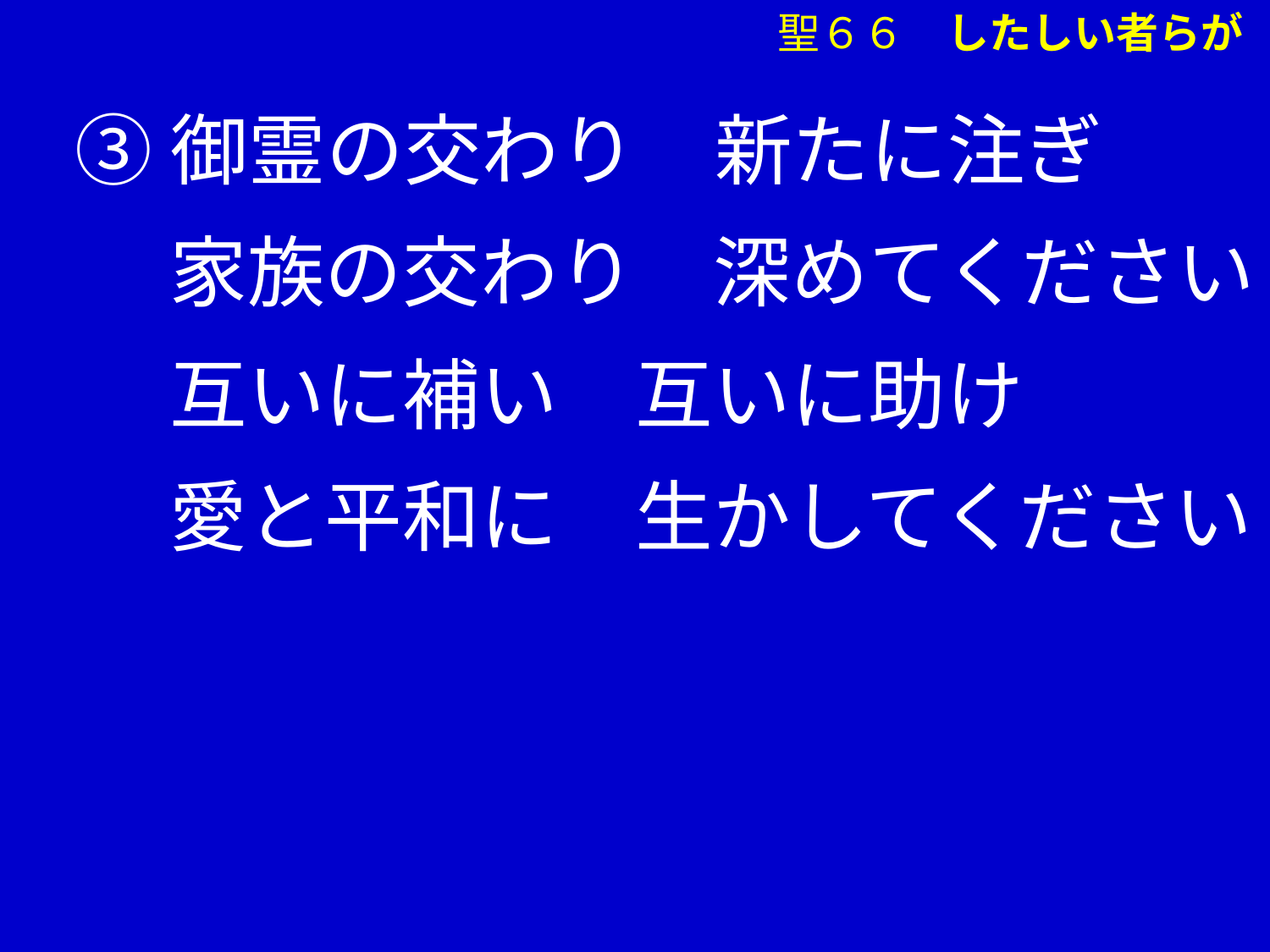

③御霊の交わり　新たに注ぎ
　 家族の交わり　深めてください
　 互いに補い　互いに助け
　 愛と平和に　生かしてください
聖６６　したしい者らが